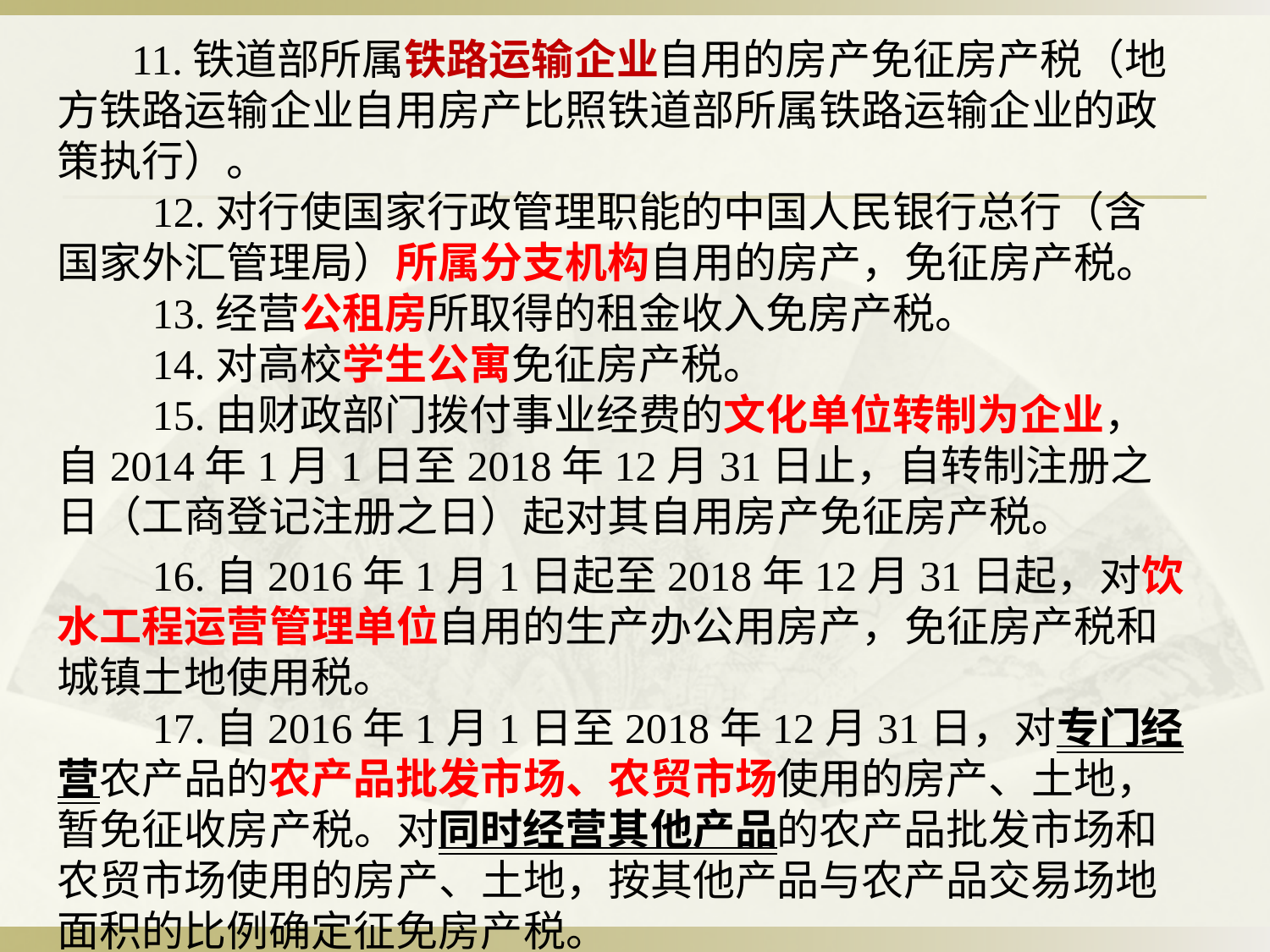

11.铁道部所属铁路运输企业自用的房产免征房产税（地方铁路运输企业自用房产比照铁道部所属铁路运输企业的政策执行）。
　　12.对行使国家行政管理职能的中国人民银行总行（含国家外汇管理局）所属分支机构自用的房产，免征房产税。
　　13.经营公租房所取得的租金收入免房产税。
　　14.对高校学生公寓免征房产税。
　　15.由财政部门拨付事业经费的文化单位转制为企业，自2014年1月1日至2018年12月31日止，自转制注册之日（工商登记注册之日）起对其自用房产免征房产税。
　　16.自2016年1月1日起至2018年12月31日起，对饮水工程运营管理单位自用的生产办公用房产，免征房产税和城镇土地使用税。
　　17.自2016年1月1日至2018年12月31日，对专门经营农产品的农产品批发市场、农贸市场使用的房产、土地，暂免征收房产税。对同时经营其他产品的农产品批发市场和农贸市场使用的房产、土地，按其他产品与农产品交易场地面积的比例确定征免房产税。